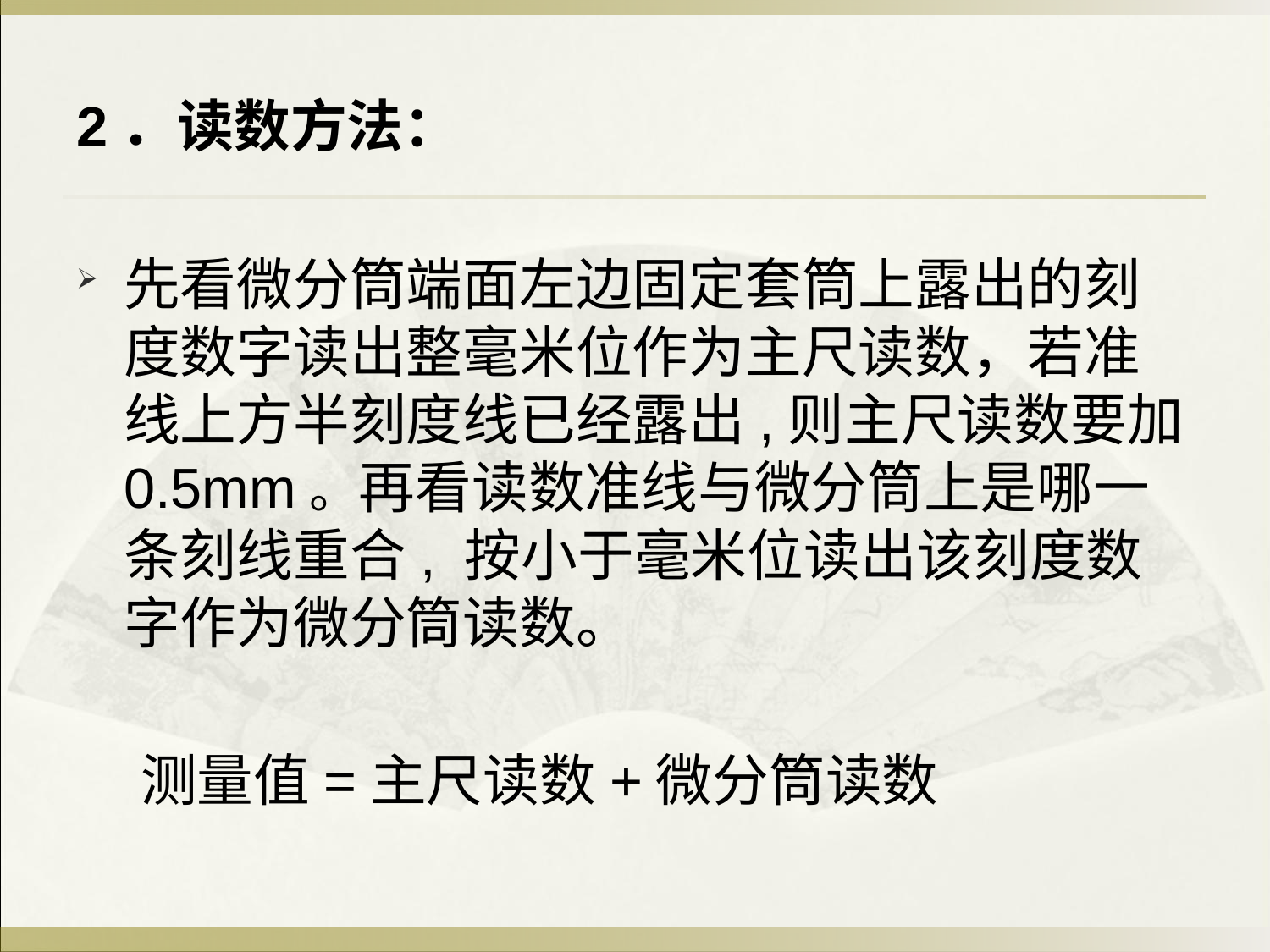

2．读数方法：

先看微分筒端面左边固定套筒上露出的刻度数字读出整毫米位作为主尺读数，若准线上方半刻度线已经露出,则主尺读数要加0.5mm。再看读数准线与微分筒上是哪一条刻线重合, 按小于毫米位读出该刻度数字作为微分筒读数。

    测量值=主尺读数+微分筒读数